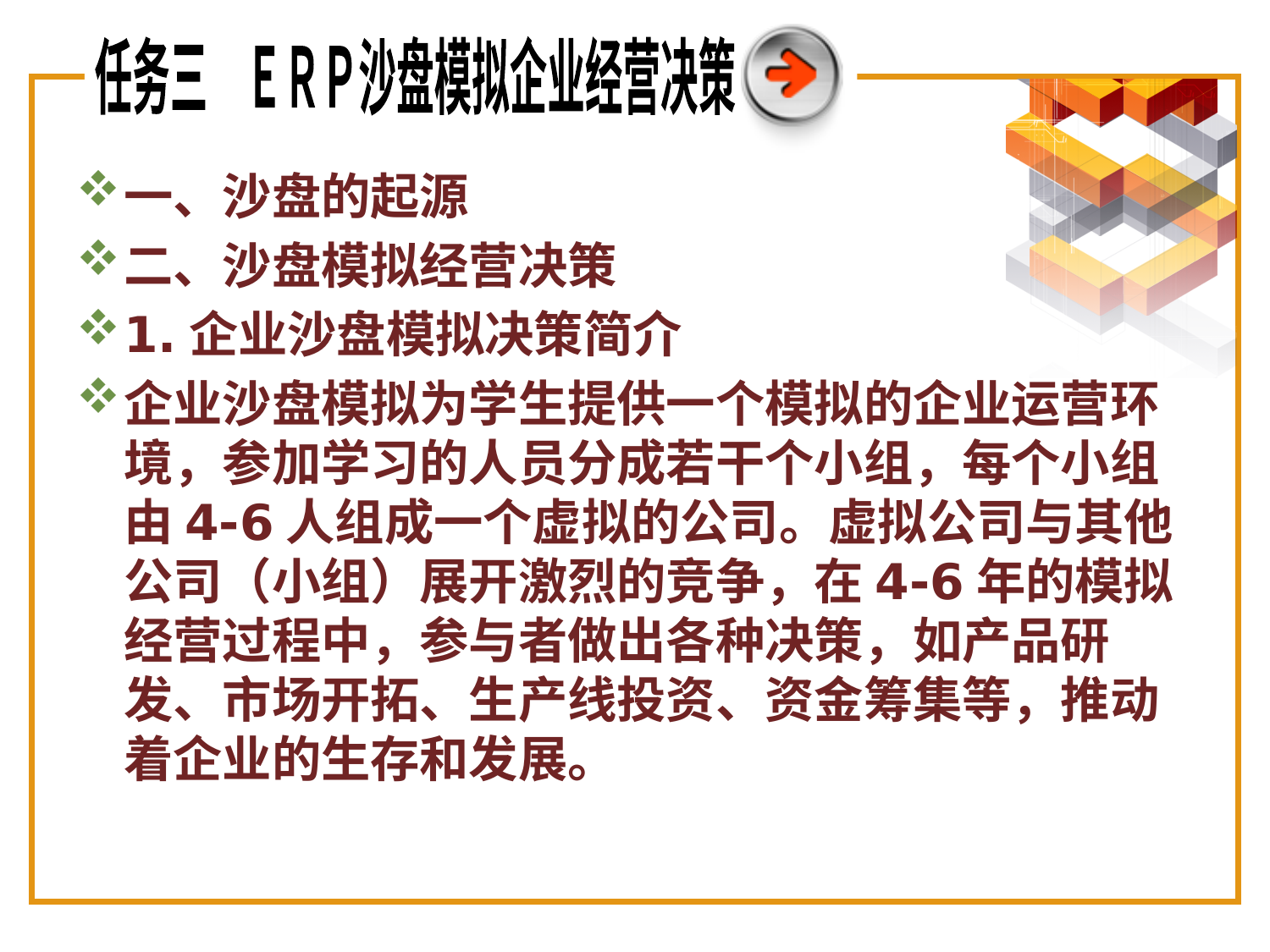

任务三　ＥＲＰ沙盘模拟企业经营决策
一、沙盘的起源
二、沙盘模拟经营决策
1.企业沙盘模拟决策简介
企业沙盘模拟为学生提供一个模拟的企业运营环境，参加学习的人员分成若干个小组，每个小组由4-6人组成一个虚拟的公司。虚拟公司与其他公司（小组）展开激烈的竞争，在4-6年的模拟经营过程中，参与者做出各种决策，如产品研发、市场开拓、生产线投资、资金筹集等，推动着企业的生存和发展。